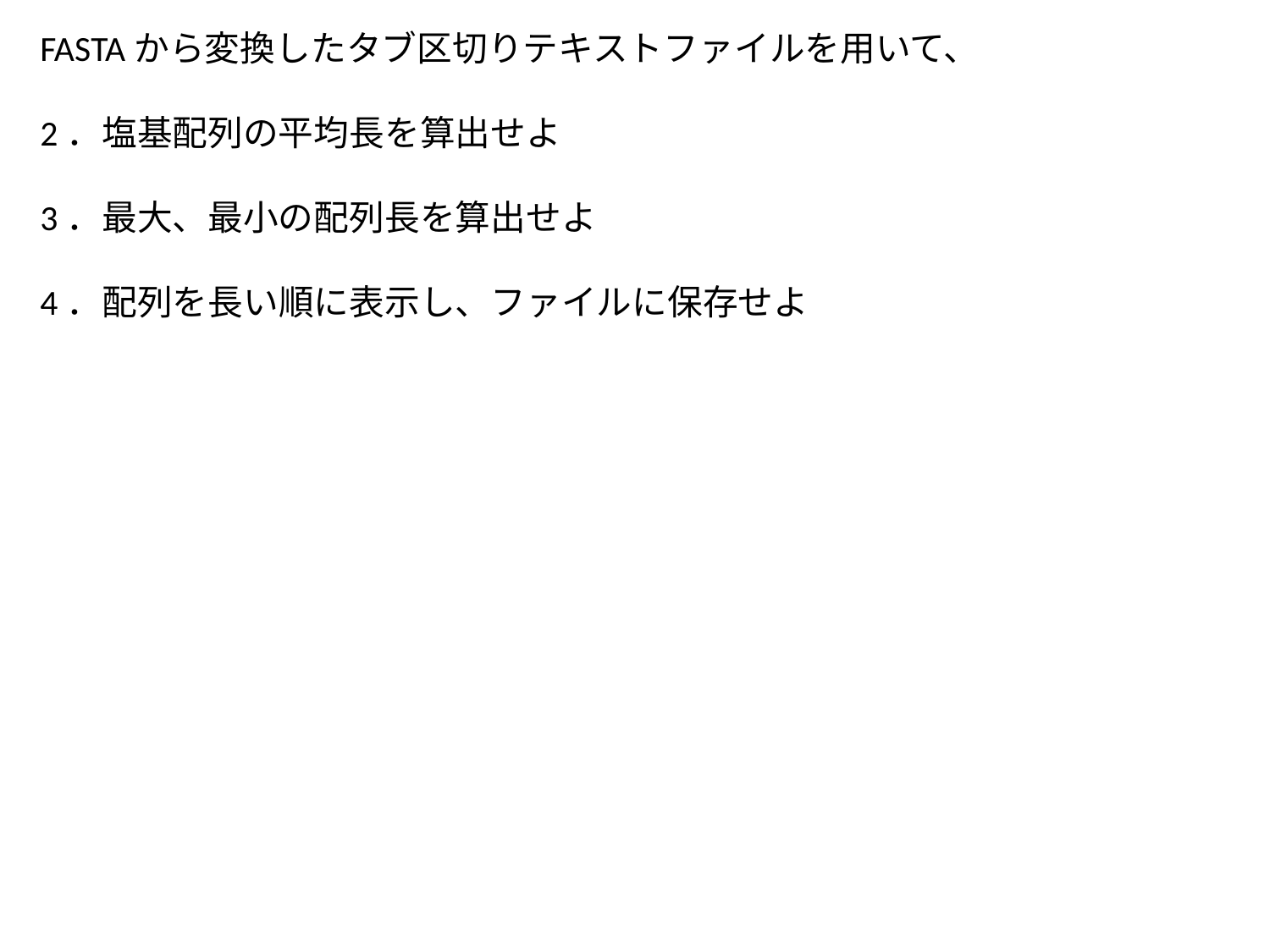

FASTAから変換したタブ区切りテキストファイルを用いて、

2．塩基配列の平均長を算出せよ

3．最大、最小の配列長を算出せよ

4．配列を長い順に表示し、ファイルに保存せよ